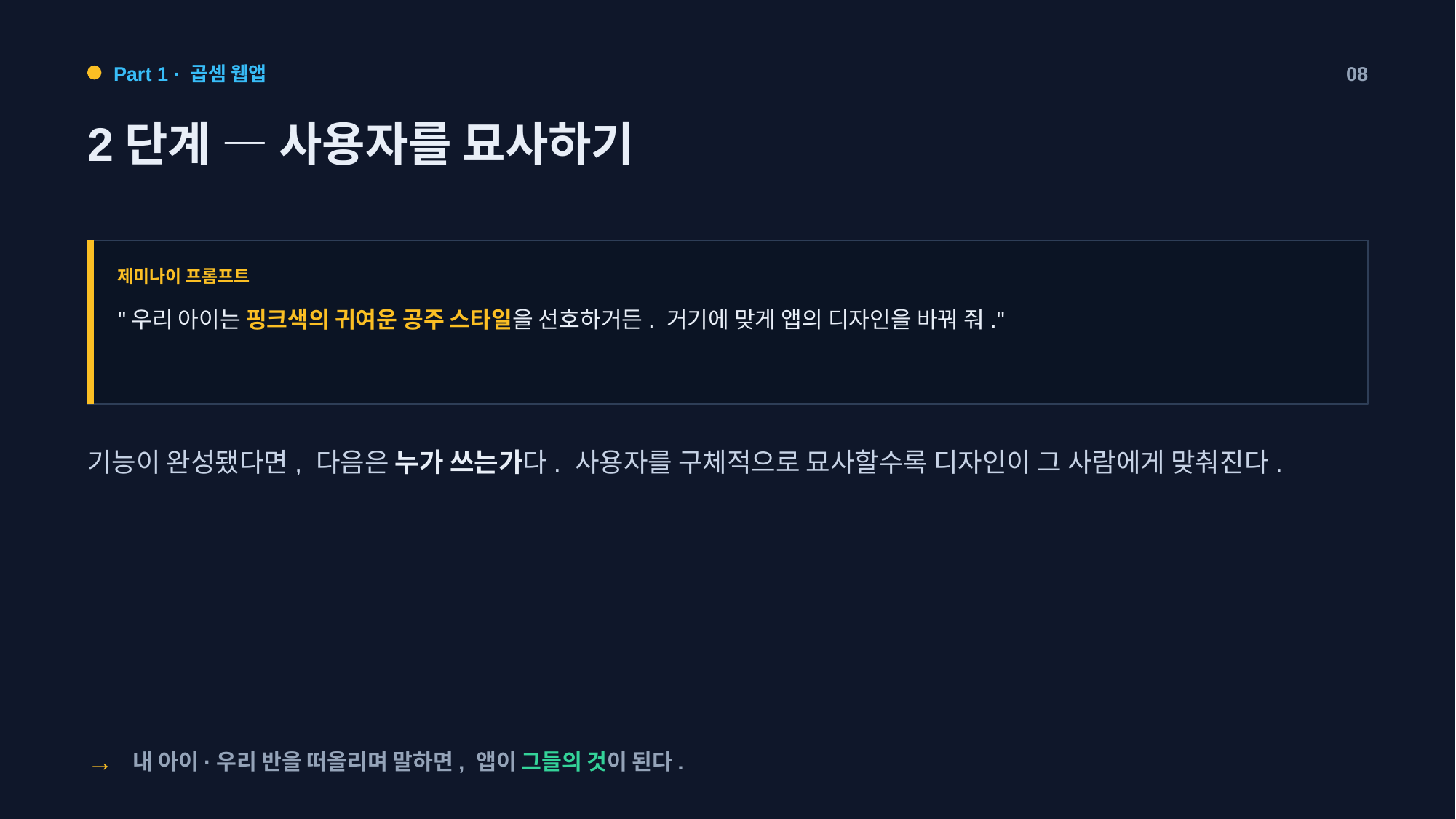

Part 1 · 곱셈 웹앱
08

2단계 — 사용자를 묘사하기

제미나이 프롬프트
"우리 아이는 핑크색의 귀여운 공주 스타일을 선호하거든. 거기에 맞게 앱의 디자인을 바꿔 줘."
기능이 완성됐다면, 다음은 누가 쓰는가다. 사용자를 구체적으로 묘사할수록 디자인이 그 사람에게 맞춰진다.
→
내 아이·우리 반을 떠올리며 말하면, 앱이 그들의 것이 된다.